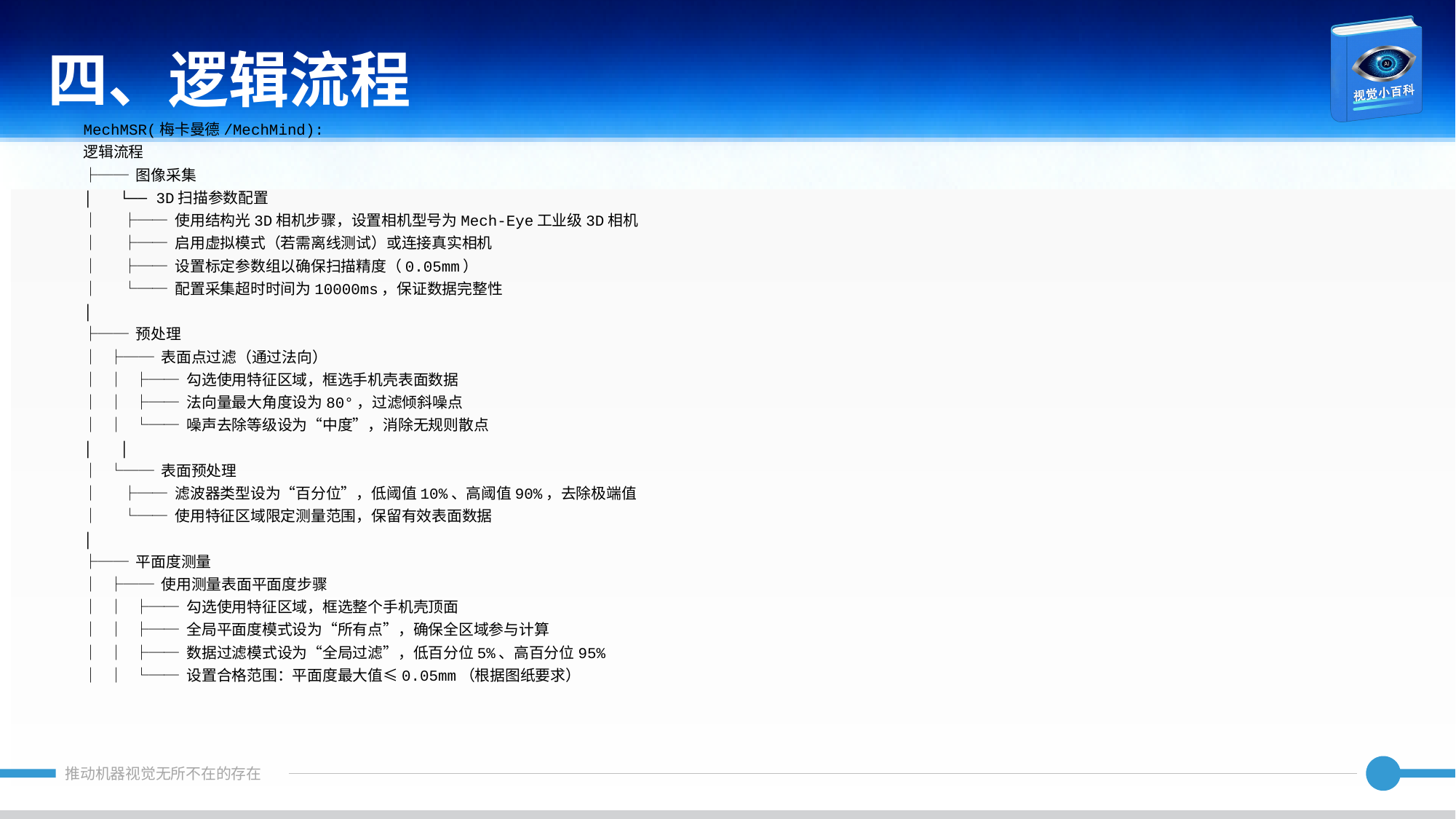

四、逻辑流程

MechMSR(梅卡曼德/MechMind):
逻辑流程
├── 图像采集
│   └── 3D扫描参数配置
│       ├── 使用结构光3D相机步骤，设置相机型号为Mech-Eye工业级3D相机
│       ├── 启用虚拟模式（若需离线测试）或连接真实相机
│       ├── 设置标定参数组以确保扫描精度（0.05mm）
│       └── 配置采集超时时间为10000ms，保证数据完整性
│
├── 预处理
│   ├── 表面点过滤（通过法向）
│   │   ├── 勾选使用特征区域，框选手机壳表面数据
│   │   ├── 法向量最大角度设为80°，过滤倾斜噪点
│   │   └── 噪声去除等级设为“中度”，消除无规则散点
│   │
│   └── 表面预处理
│       ├── 滤波器类型设为“百分位”，低阈值10%、高阈值90%，去除极端值
│       └── 使用特征区域限定测量范围，保留有效表面数据
│
├── 平面度测量
│   ├── 使用测量表面平面度步骤
│   │   ├── 勾选使用特征区域，框选整个手机壳顶面
│   │   ├── 全局平面度模式设为“所有点”，确保全区域参与计算
│   │   ├── 数据过滤模式设为“全局过滤”，低百分位5%、高百分位95%
│   │   └── 设置合格范围：平面度最大值≤0.05mm（根据图纸要求）
8